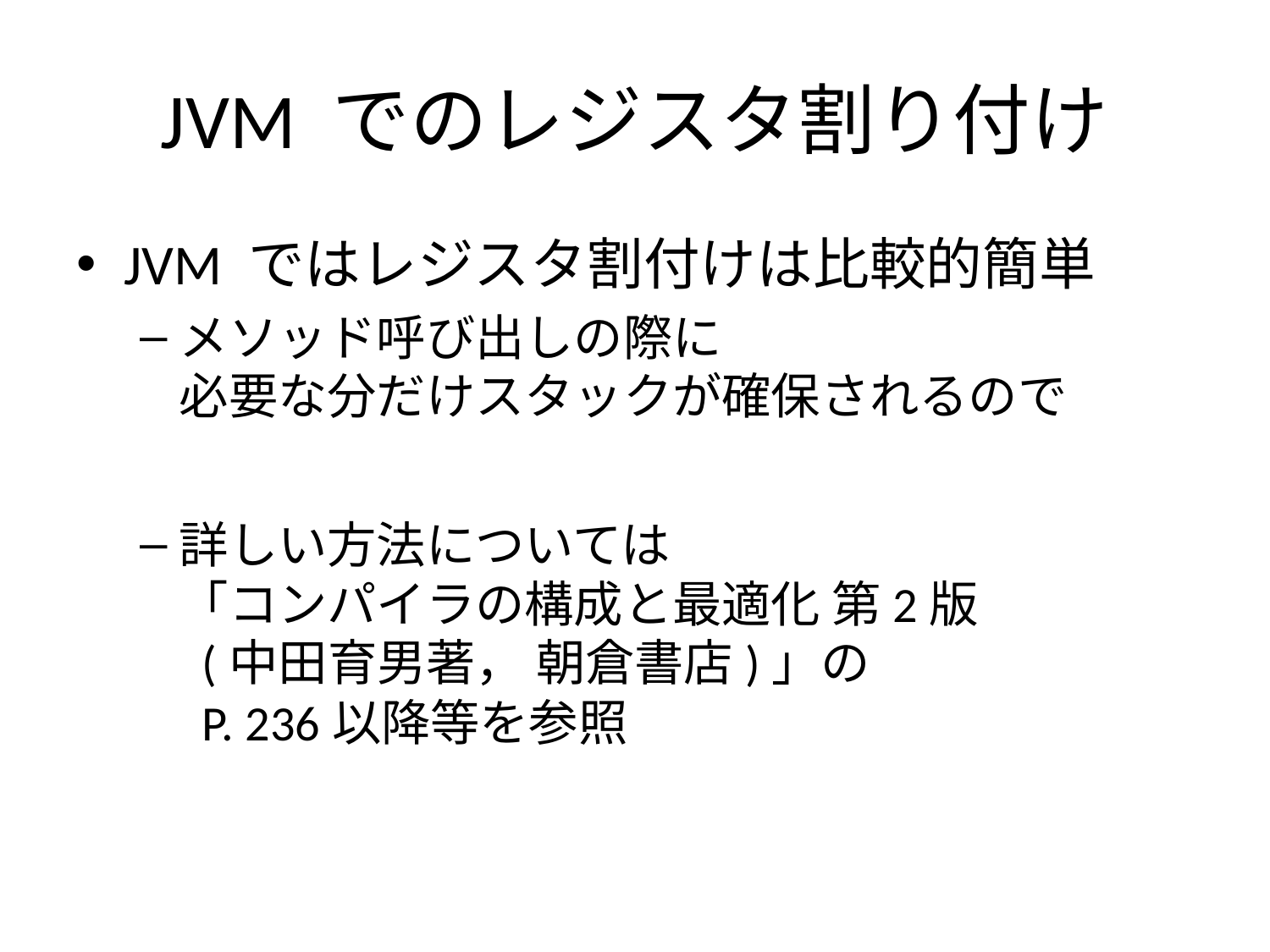

# JVM でのレジスタ割り付け
JVM ではレジスタ割付けは比較的簡単
メソッド呼び出しの際に
必要な分だけスタックが確保されるので

詳しい方法については
「コンパイラの構成と最適化 第2版
 (中田育男著， 朝倉書店)」の
 P. 236以降等を参照